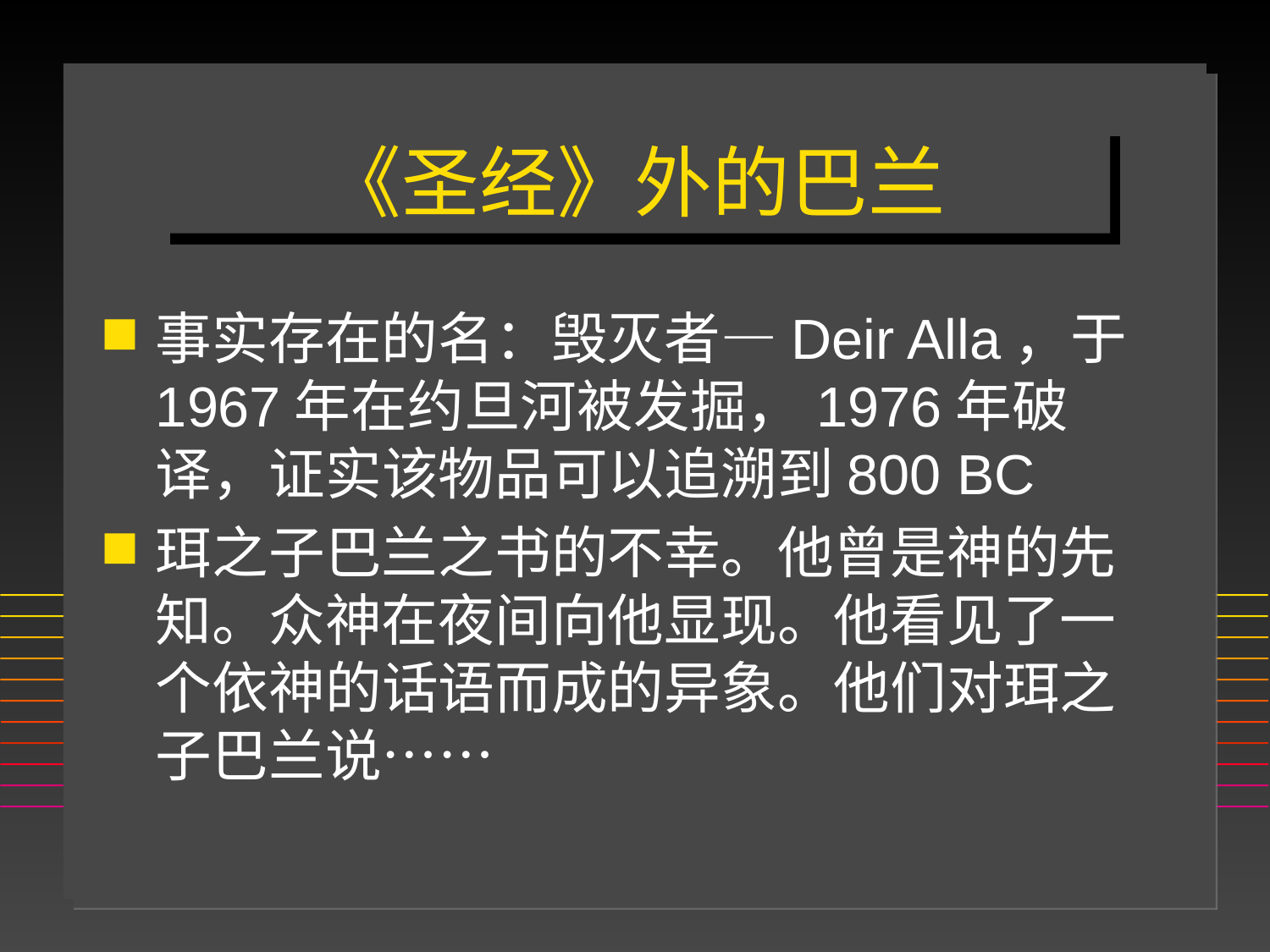

# 《圣经》外的巴兰
事实存在的名：毁灭者—Deir Alla，于1967年在约旦河被发掘，1976年破译，证实该物品可以追溯到800 BC
珥之子巴兰之书的不幸。他曾是神的先知。众神在夜间向他显现。他看见了一个依神的话语而成的异象。他们对珥之子巴兰说……